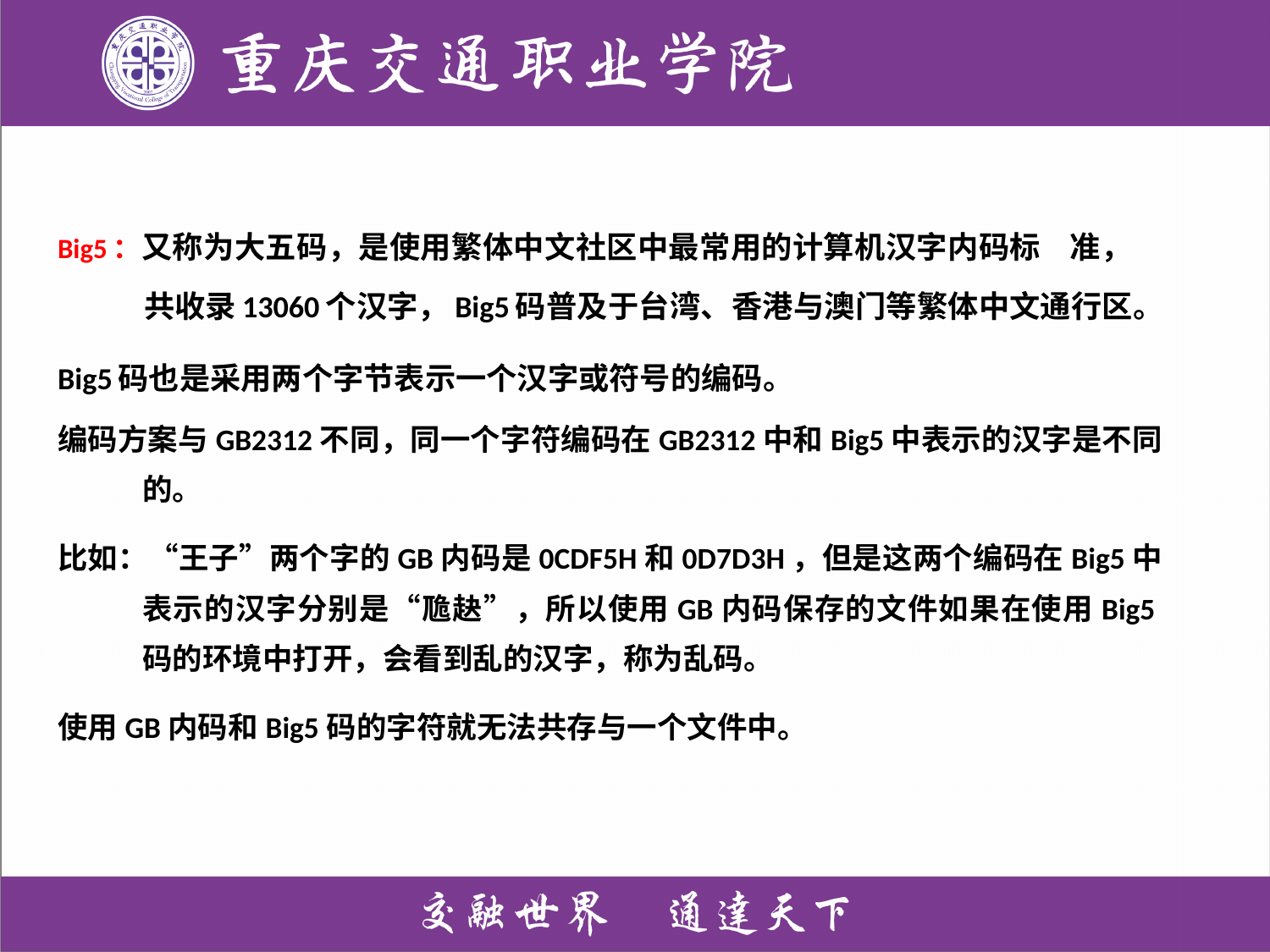

Big5：又称为大五码，是使用繁体中文社区中最常用的计算机汉字内码标    准，共收录13060个汉字，Big5码普及于台湾、香港与澳门等繁体中文通行区。
Big5码也是采用两个字节表示一个汉字或符号的编码。
编码方案与GB2312不同，同一个字符编码在GB2312中和Big5中表示的汉字是不同的。
比如：“王子”两个字的GB内码是0CDF5H和0D7D3H，但是这两个编码在Big5中表示的汉字分别是“卼赽”，所以使用GB内码保存的文件如果在使用Big5码的环境中打开，会看到乱的汉字，称为乱码。
使用GB内码和Big5码的字符就无法共存与一个文件中。